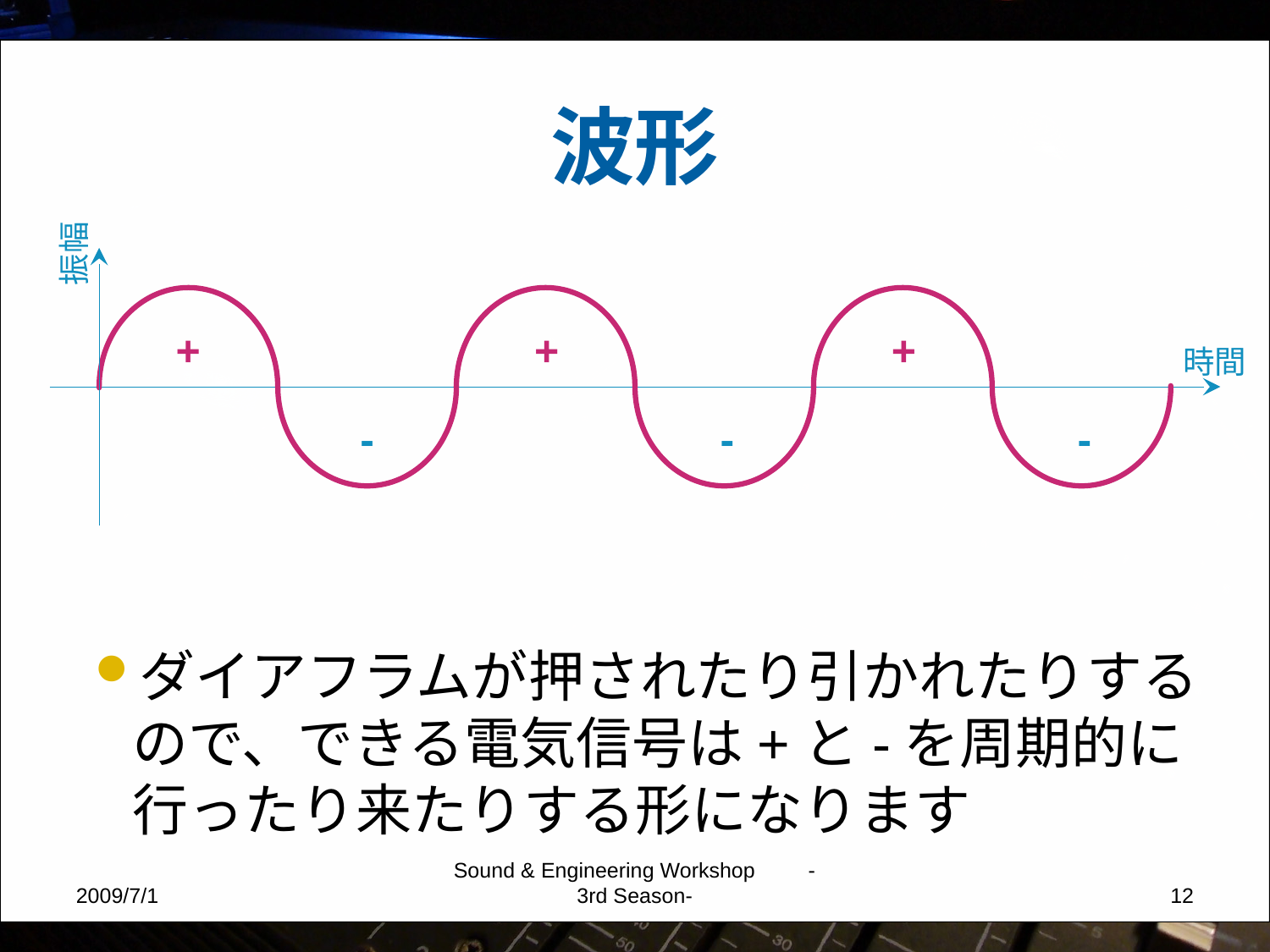

# 波形
振幅

+
+
+
時間
-
-
-
ダイアフラムが押されたり引かれたりするので、できる電気信号は+と-を周期的に行ったり来たりする形になります
2009/7/1
Sound & Engineering Workshop         -3rd Season-
12